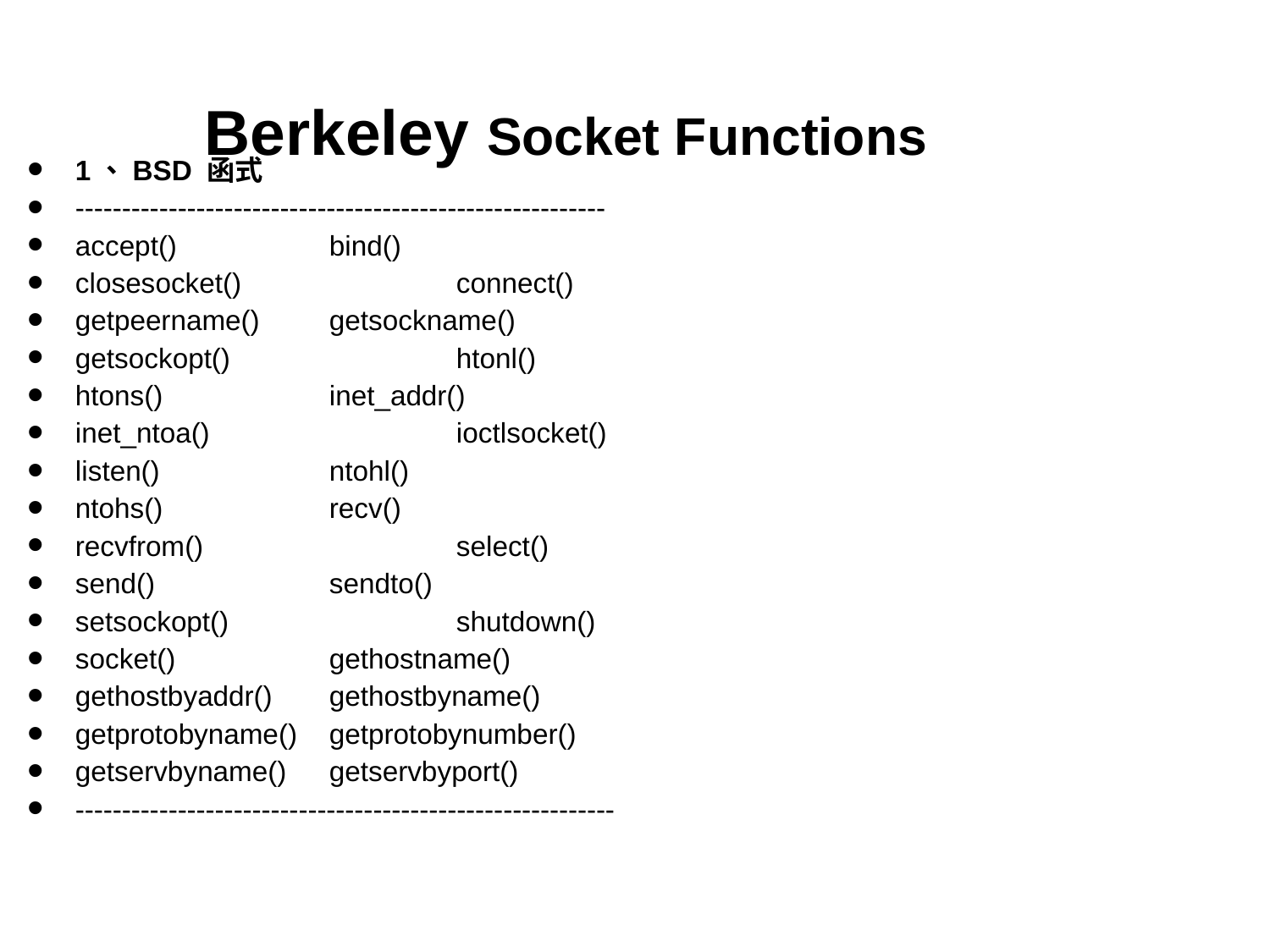

# Berkeley Socket Functions
1、BSD 函式
---------------------------------------------------------
accept()		bind()
closesocket()		connect()
getpeername()	getsockname()
getsockopt()		htonl()
htons()		inet_addr()
inet_ntoa()		ioctlsocket()
listen()		ntohl()
ntohs()		recv()
recvfrom()		select()
send()		sendto()
setsockopt()		shutdown()
socket()		gethostname()
gethostbyaddr()	gethostbyname()
getprotobyname()	getprotobynumber()
getservbyname()	getservbyport()
----------------------------------------------------------